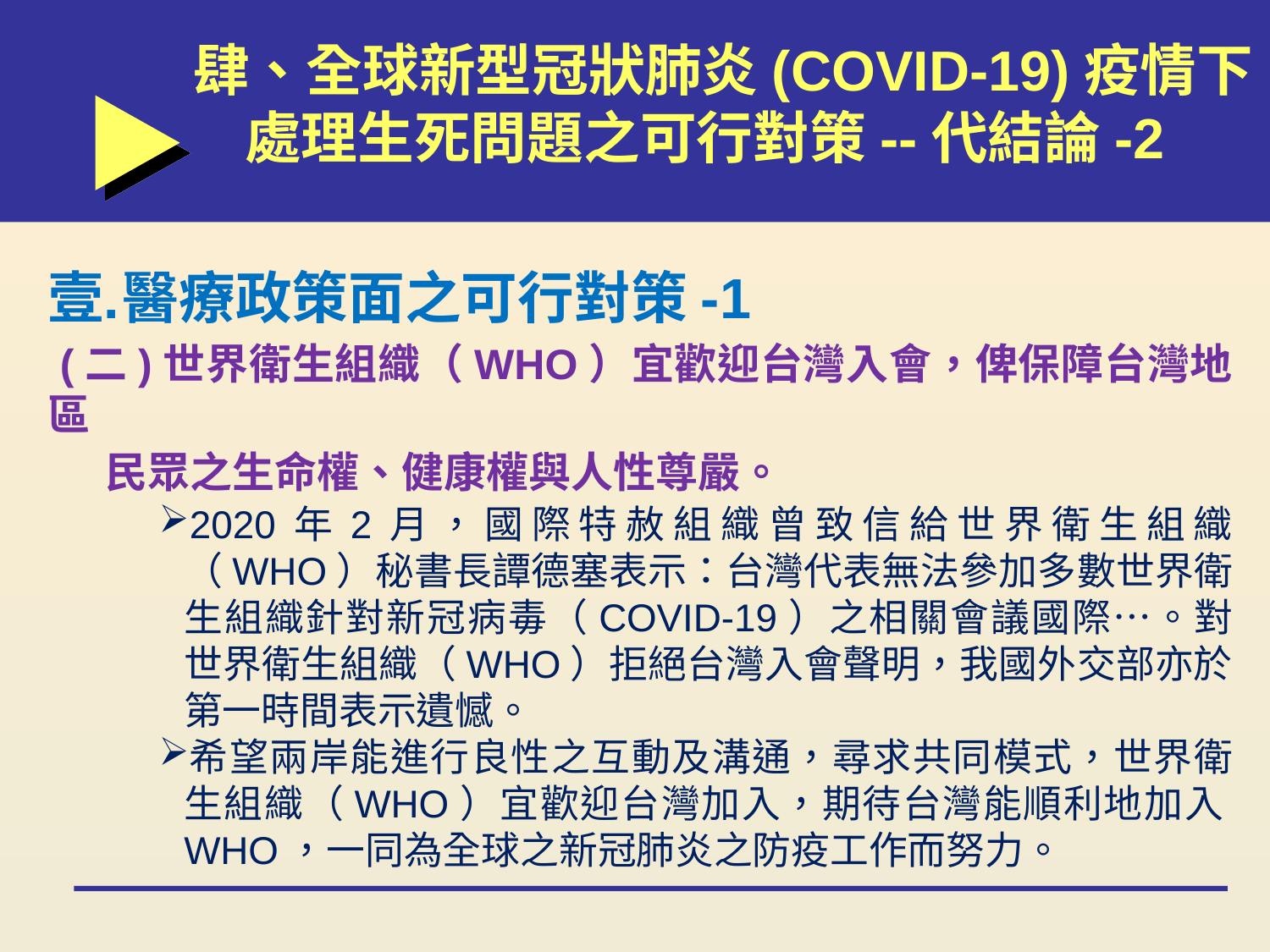

肆、全球新型冠狀肺炎(COVID-19)疫情下
    處理生死問題之可行對策--代結論-2
醫療政策面之可行對策-1
 (二)世界衛生組織（WHO）宜歡迎台灣入會，俾保障台灣地區
     民眾之生命權、健康權與人性尊嚴。
2020年2月，國際特赦組織曾致信給世界衛生組織（WHO）秘書長譚德塞表示：台灣代表無法參加多數世界衛生組織針對新冠病毒（COVID-19）之相關會議國際…。對世界衛生組織（WHO）拒絕台灣入會聲明，我國外交部亦於第一時間表示遺憾。
希望兩岸能進行良性之互動及溝通，尋求共同模式，世界衛生組織（WHO）宜歡迎台灣加入，期待台灣能順利地加入WHO，一同為全球之新冠肺炎之防疫工作而努力。